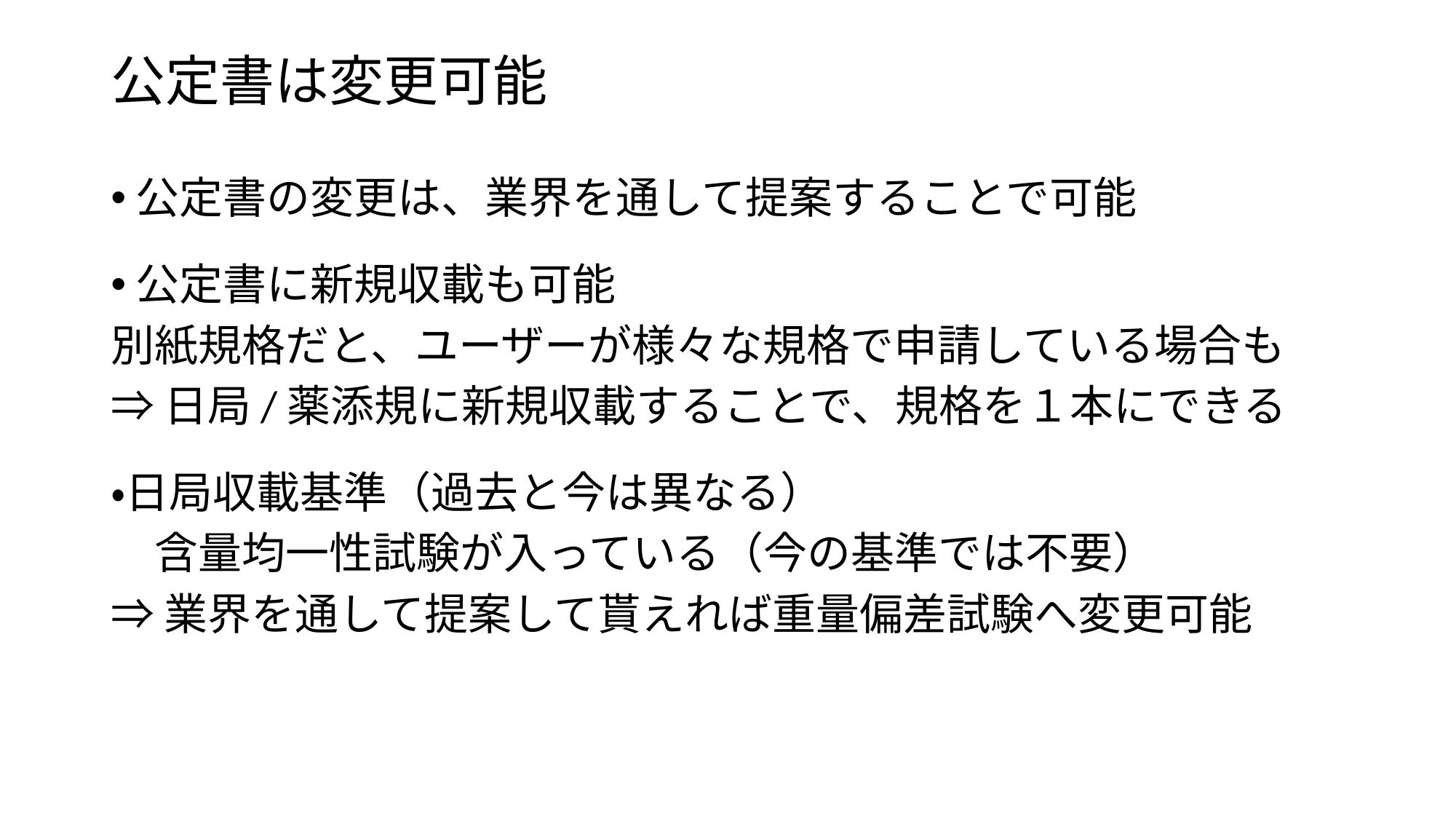

# 公定書は変更可能
公定書の変更は、業界を通して提案することで可能

公定書に新規収載も可能
別紙規格だと、ユーザーが様々な規格で申請している場合も
⇒日局/薬添規に新規収載することで、規格を１本にできる

・日局収載基準（過去と今は異なる）
　含量均一性試験が入っている（今の基準では不要）
⇒業界を通して提案して貰えれば重量偏差試験へ変更可能